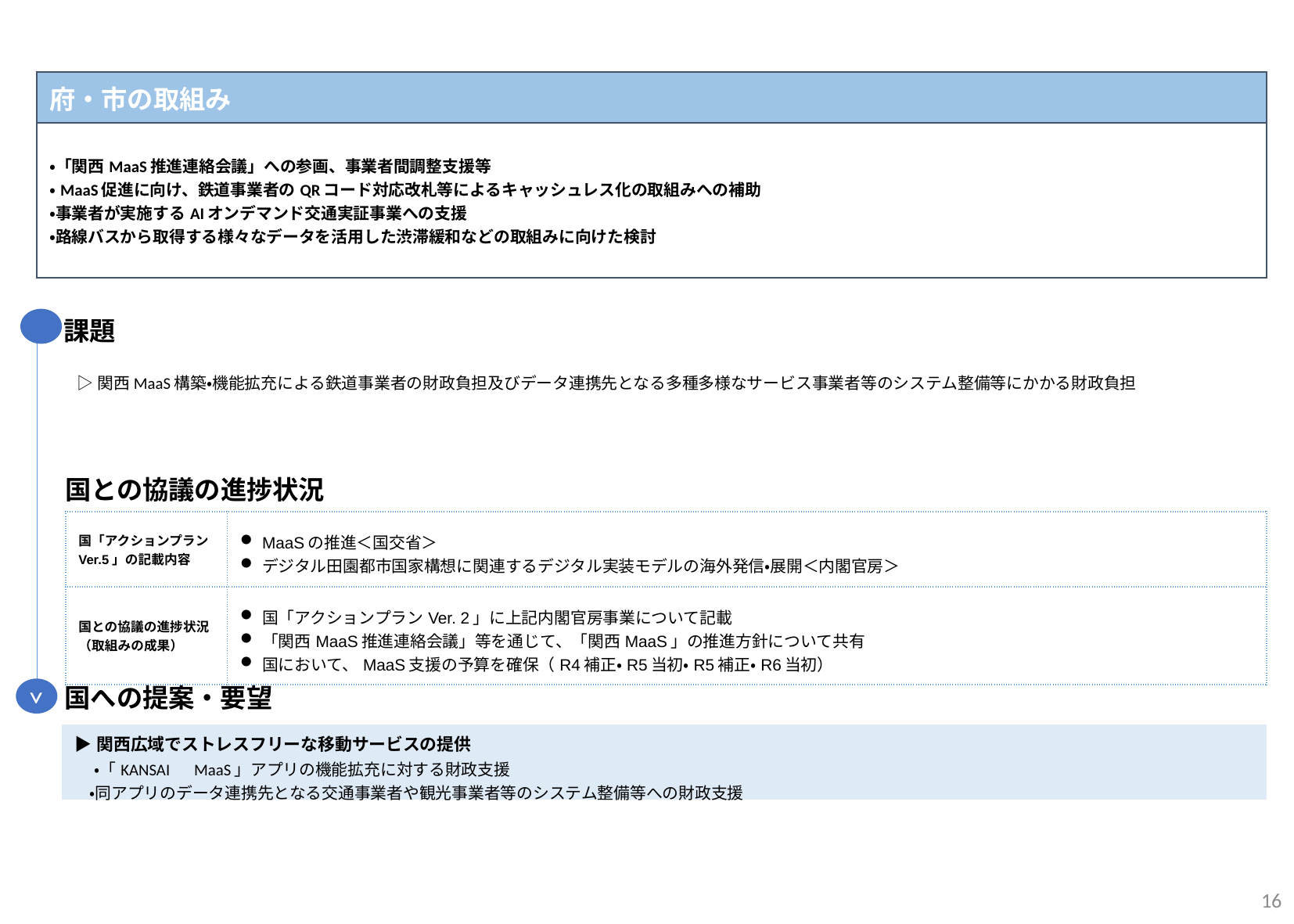

| 府・市の取組み |
| --- |
| ・「関西MaaS推進連絡会議」への参画、事業者間調整支援等 ・MaaS促進に向け、鉄道事業者のQRコード対応改札等によるキャッシュレス化の取組みへの補助 ・事業者が実施するAIオンデマンド交通実証事業への支援 ・路線バスから取得する様々なデータを活用した渋滞緩和などの取組みに向けた検討 |

課題
▷関西MaaS構築・機能拡充による鉄道事業者の財政負担及びデータ連携先となる多種多様なサービス事業者等のシステム整備等にかかる財政負担
国との協議の進捗状況
| 国「アクションプランVer.5」の記載内容 | MaaSの推進＜国交省＞ デジタル田園都市国家構想に関連するデジタル実装モデルの海外発信・展開＜内閣官房＞ |
| --- | --- |
| 国との協議の進捗状況 （取組みの成果） | 国「アクションプランVer. 2」に上記内閣官房事業について記載 「関西MaaS推進連絡会議」等を通じて、「関西MaaS」の推進方針について共有 国において、MaaS支援の予算を確保（R4補正・R5当初・R5補正・R6当初） |
国への提案・要望
>

| ▶関西広域でストレスフリーな移動サービスの提供 ・「KANSAI　MaaS」アプリの機能拡充に対する財政支援 ・同アプリのデータ連携先となる交通事業者や観光事業者等のシステム整備等への財政支援 |
| --- |

16